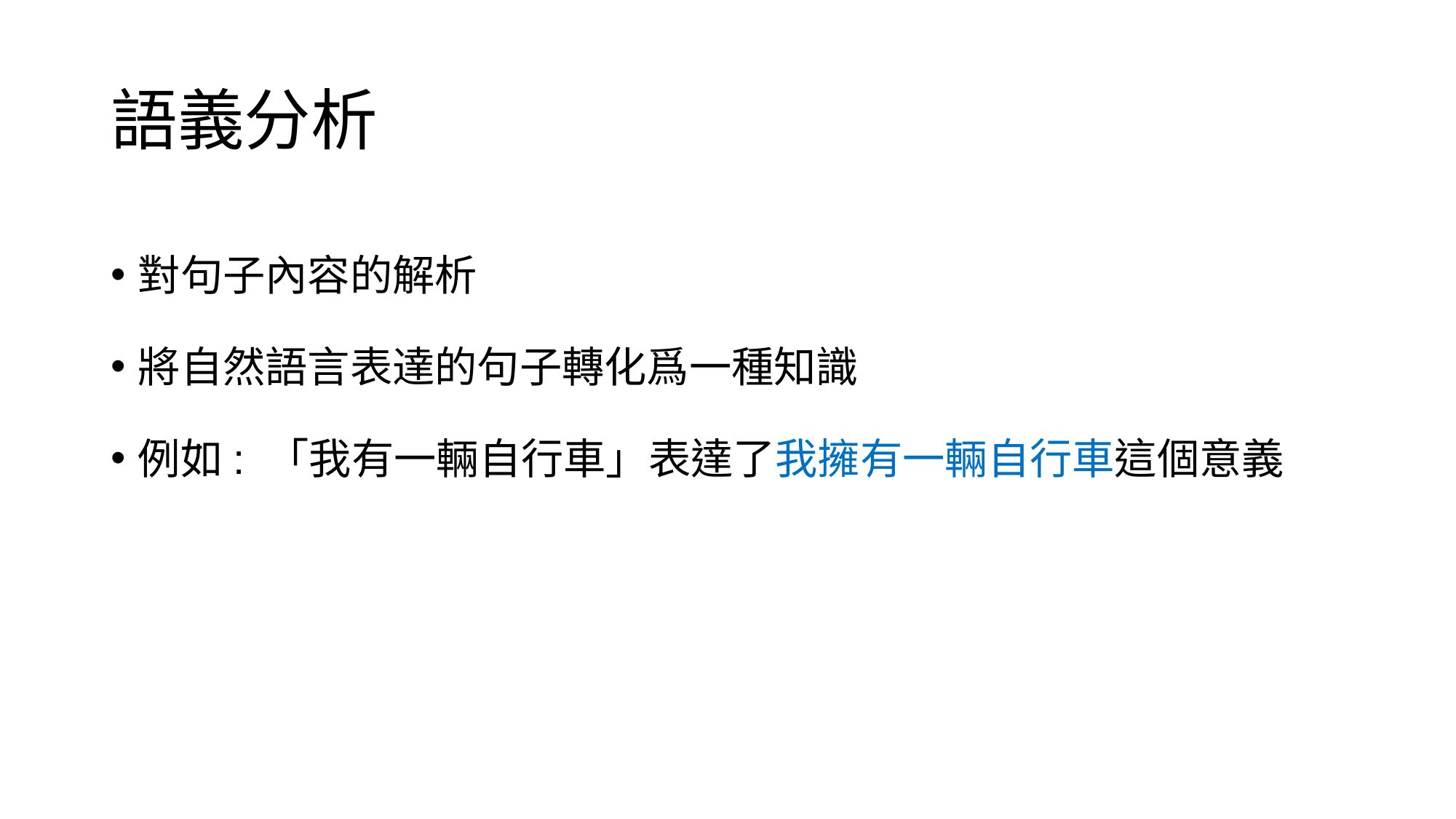

# 語義分析
對句子內容的解析
將自然語言表達的句子轉化爲一種知識
例如: 「我有一輛自行車」表達了我擁有一輛自行車這個意義